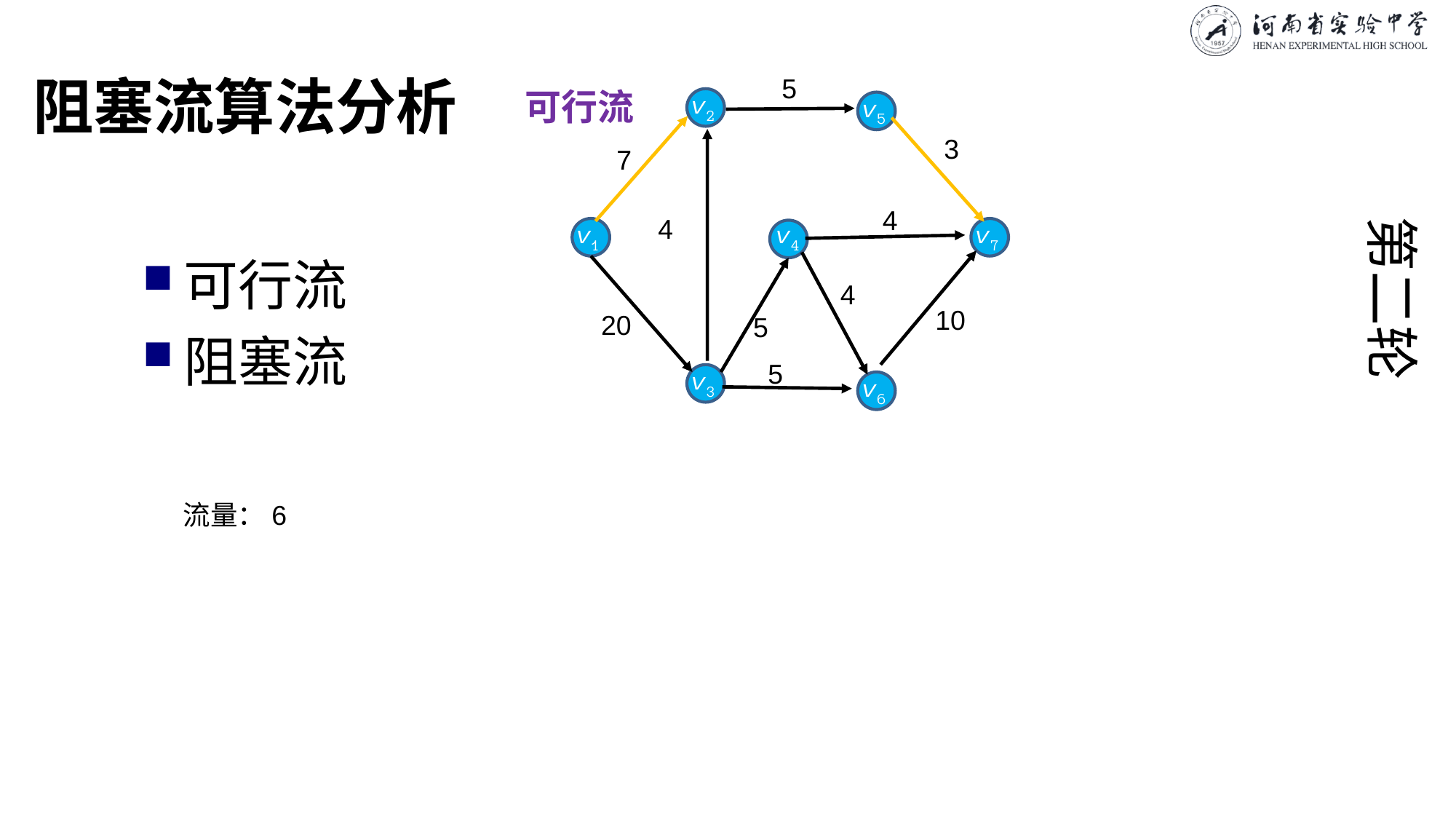

# 阻塞流算法分析
5
可行流
v2
v5

3
7
4
第二轮
4
v1
v4
v7

可行流
阻塞流
4
10
20
5
5
v3

v6

流量：6